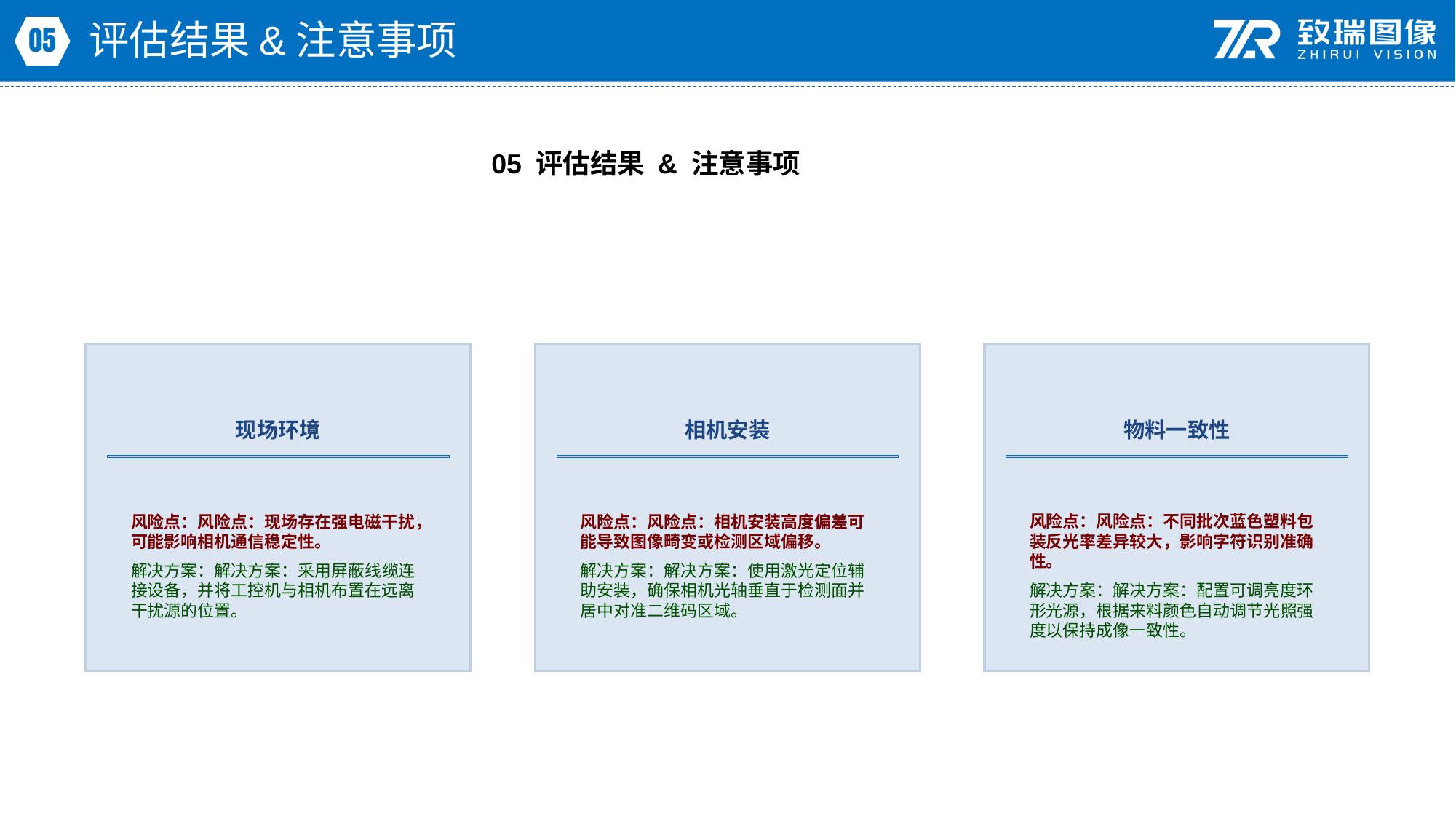

评估结果&注意事项
05

05 评估结果 & 注意事项

现场环境

相机安装

物料一致性

风险点：风险点：现场存在强电磁干扰，可能影响相机通信稳定性。
解决方案：解决方案：采用屏蔽线缆连接设备，并将工控机与相机布置在远离干扰源的位置。

风险点：风险点：相机安装高度偏差可能导致图像畸变或检测区域偏移。
解决方案：解决方案：使用激光定位辅助安装，确保相机光轴垂直于检测面并居中对准二维码区域。

风险点：风险点：不同批次蓝色塑料包装反光率差异较大，影响字符识别准确性。
解决方案：解决方案：配置可调亮度环形光源，根据来料颜色自动调节光照强度以保持成像一致性。